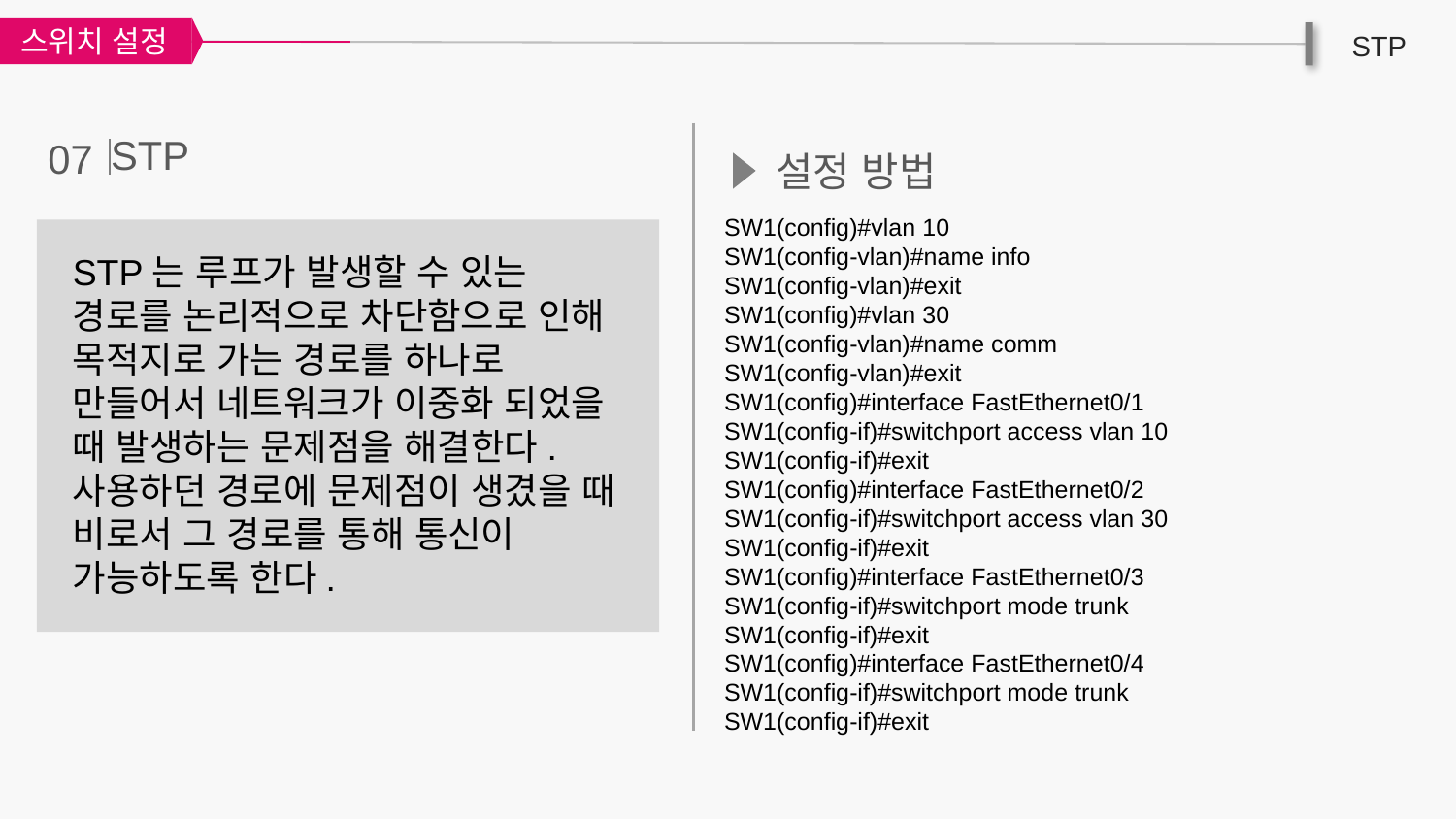

스위치 설정
STP

STP
07
설정 방법

SW1(config)#vlan 10
SW1(config-vlan)#name info
SW1(config-vlan)#exit
SW1(config)#vlan 30
SW1(config-vlan)#name comm
SW1(config-vlan)#exit
SW1(config)#interface FastEthernet0/1
SW1(config-if)#switchport access vlan 10
SW1(config-if)#exit
SW1(config)#interface FastEthernet0/2
SW1(config-if)#switchport access vlan 30
SW1(config-if)#exit
SW1(config)#interface FastEthernet0/3
SW1(config-if)#switchport mode trunk
SW1(config-if)#exit
SW1(config)#interface FastEthernet0/4
SW1(config-if)#switchport mode trunk
SW1(config-if)#exit

STP는 루프가 발생할 수 있는 경로를 논리적으로 차단함으로 인해 목적지로 가는 경로를 하나로 만들어서 네트워크가 이중화 되었을 때 발생하는 문제점을 해결한다. 사용하던 경로에 문제점이 생겼을 때 비로서 그 경로를 통해 통신이 가능하도록 한다.